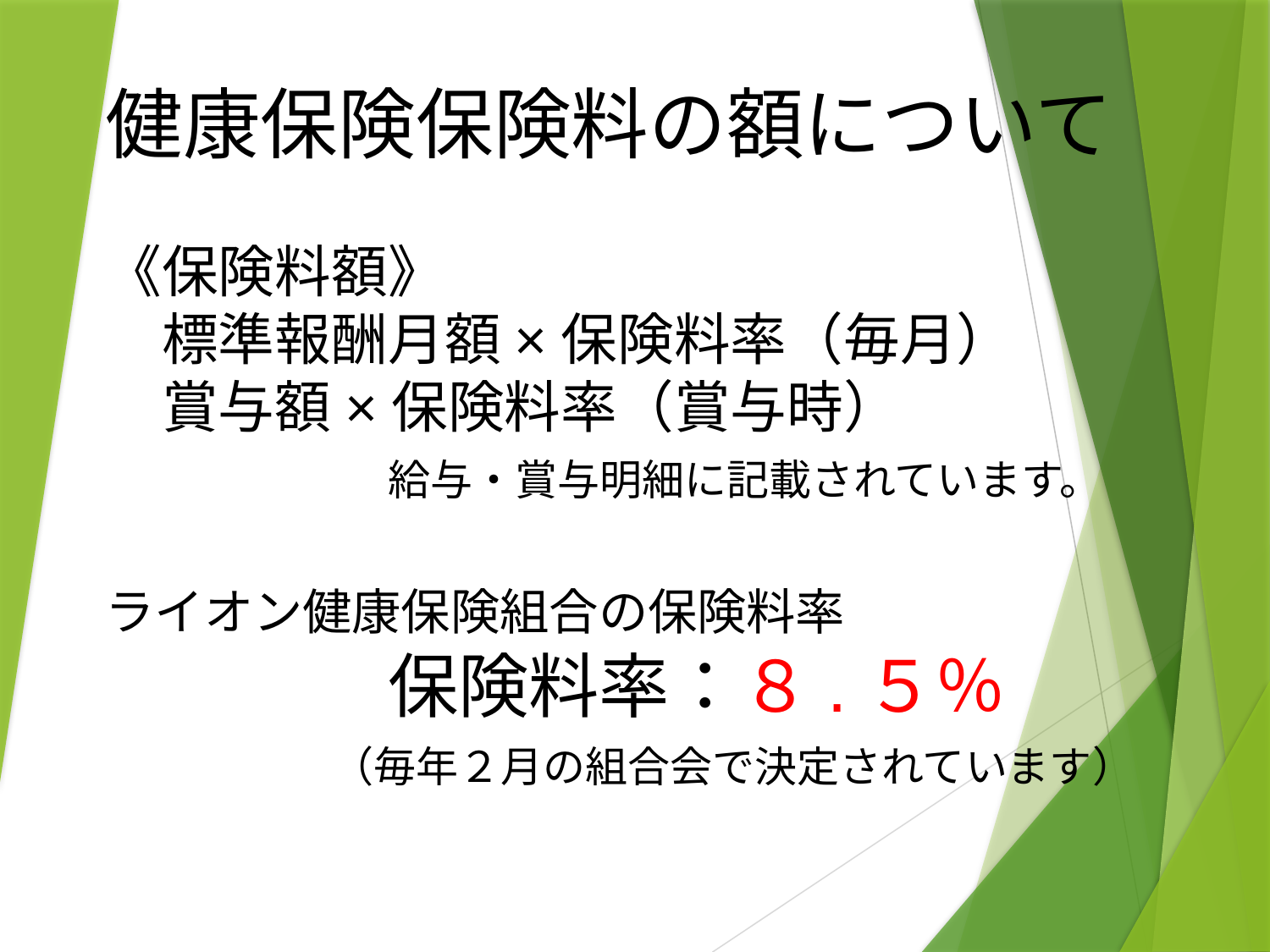

健康保険保険料の額について

《保険料額》
　標準報酬月額×保険料率（毎月）
　賞与額×保険料率（賞与時）
　　　　　給与・賞与明細に記載されています。

ライオン健康保険組合の保険料率
　　　　　保険料率：８.５％
　　　　（毎年２月の組合会で決定されています）